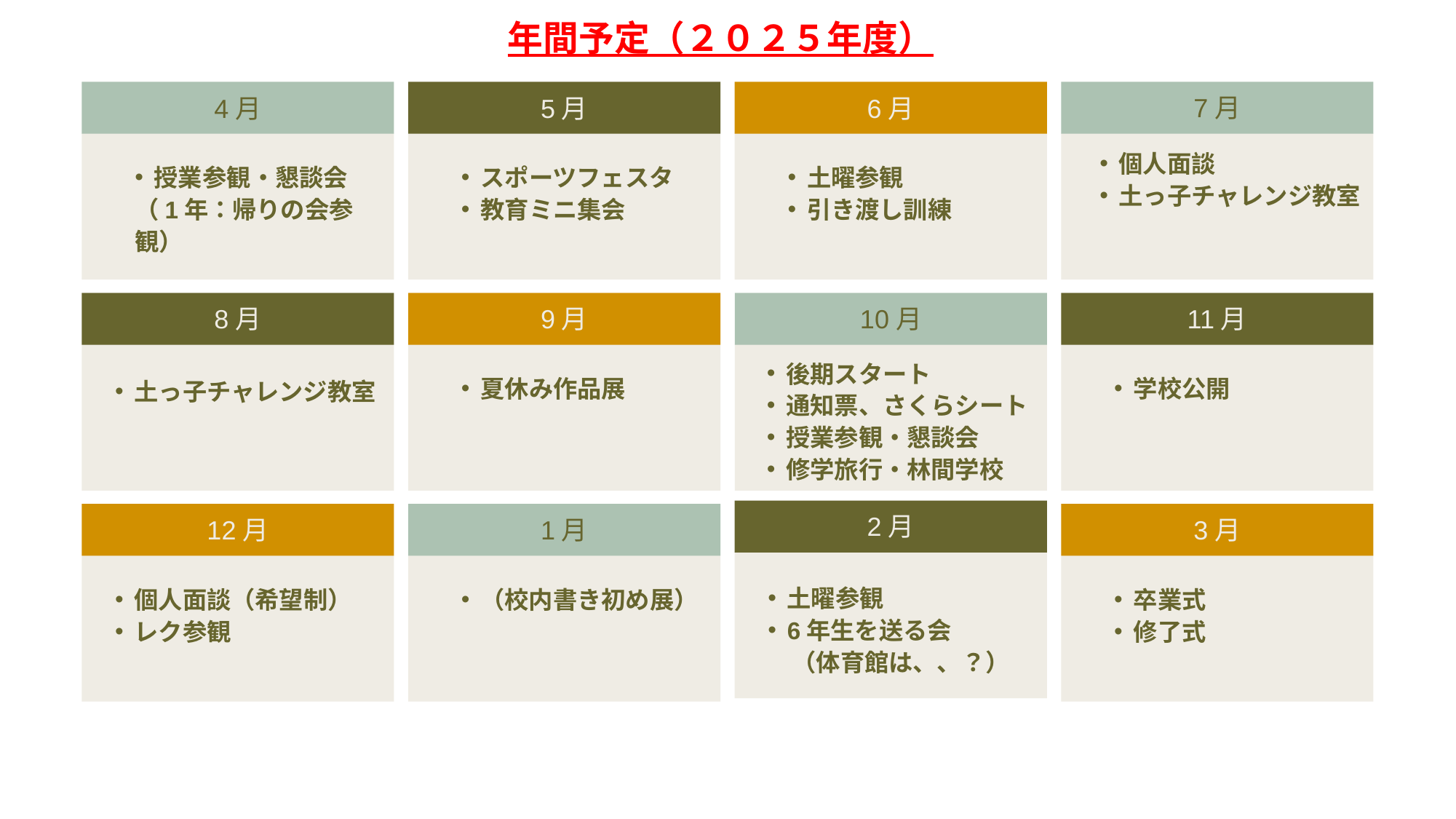

年間予定（２０２５年度）

4月

授業参観・懇談会
（1年：帰りの会参観）

5月

スポーツフェスタ
教育ミニ集会

6月

土曜参観
引き渡し訓練

7月

個人面談
土っ子チャレンジ教室

9月

夏休み作品展

11月

学校公開
8月
10月

後期スタート
通知票、さくらシート
授業参観・懇談会
修学旅行・林間学校

土っ子チャレンジ教室

12月

個人面談（希望制）
レク参観

1月

（校内書き初め展）

3月

卒業式
修了式
2月

土曜参観
6年生を送る会
　（体育館は、、？）